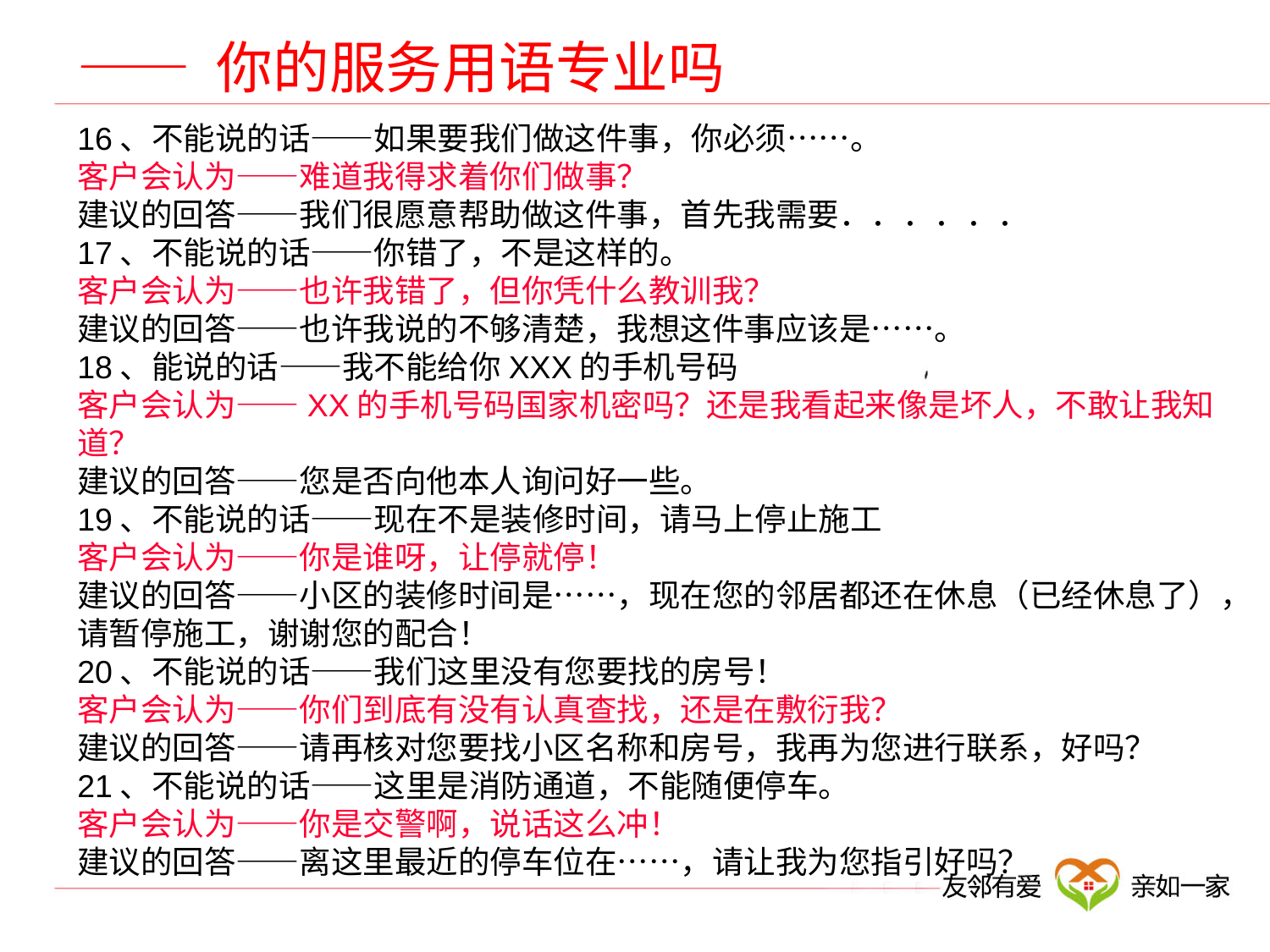

—— 你的服务用语专业吗
16、不能说的话——如果要我们做这件事，你必须……。
客户会认为——难道我得求着你们做事？
建议的回答——我们很愿意帮助做这件事，首先我需要．．．．．．
17、不能说的话——你错了，不是这样的。
客户会认为——也许我错了，但你凭什么教训我？
建议的回答——也许我说的不够清楚，我想这件事应该是……。
18、能说的话——我不能给你XXX的手机号码
客户会认为——XX的手机号码国家机密吗？还是我看起来像是坏人，不敢让我知道？
建议的回答——您是否向他本人询问好一些。
19、不能说的话——现在不是装修时间，请马上停止施工
客户会认为——你是谁呀，让停就停！
建议的回答——小区的装修时间是……，现在您的邻居都还在休息（已经休息了），请暂停施工，谢谢您的配合！
20、不能说的话——我们这里没有您要找的房号！
客户会认为——你们到底有没有认真查找，还是在敷衍我？
建议的回答——请再核对您要找小区名称和房号，我再为您进行联系，好吗？
21、不能说的话——这里是消防通道，不能随便停车。
客户会认为——你是交警啊，说话这么冲！
建议的回答——离这里最近的停车位在……，请让我为您指引好吗？